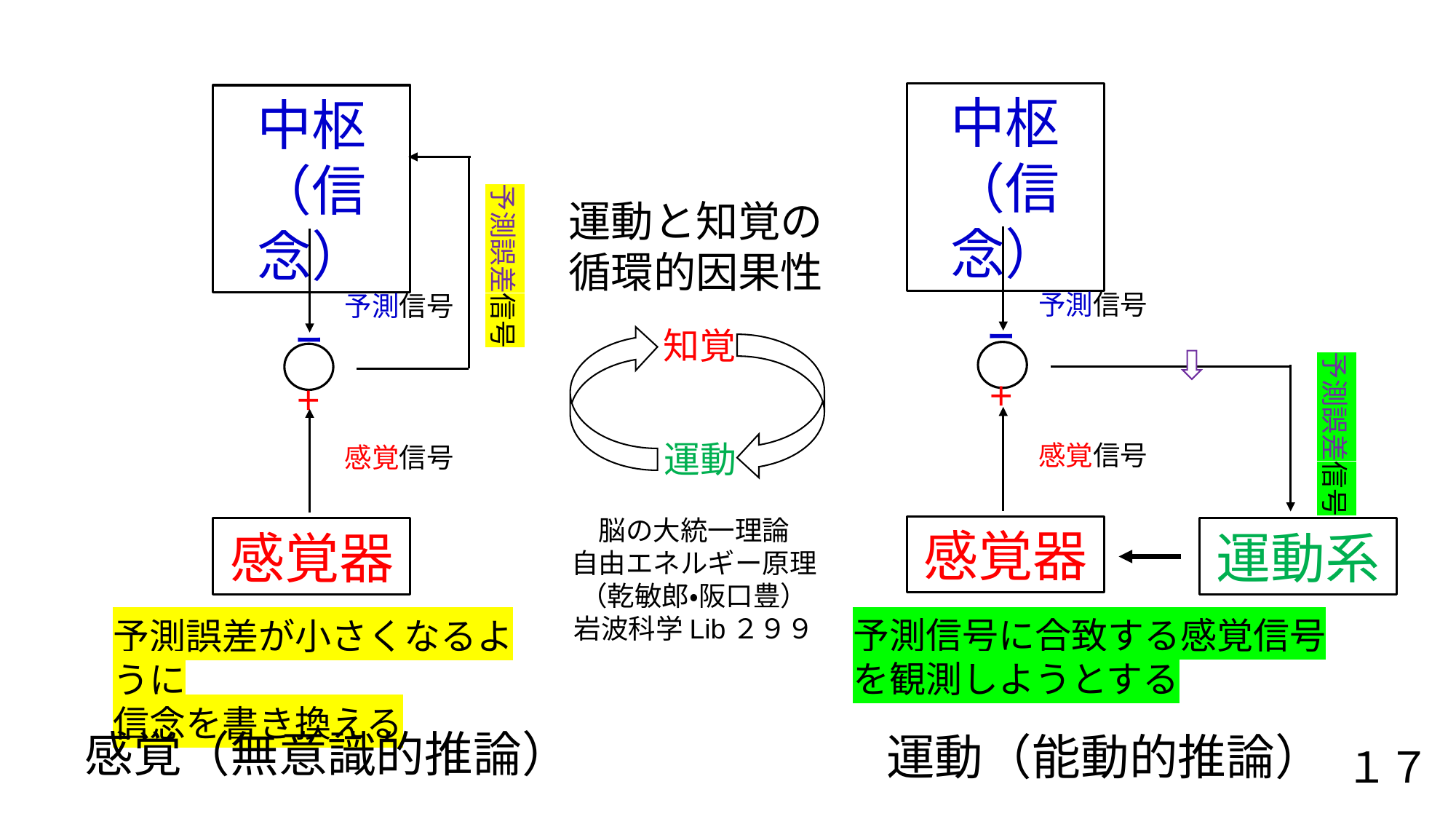

中枢（信念）
予測信号
ー
予測誤差信号

＋
感覚信号
感覚器
運動系
予測信号に合致する感覚信号を観測しようとする
運動（能動的推論）
中枢（信念）
予測誤差信号
予測信号
ー

＋
感覚信号
感覚器
予測誤差が小さくなるように
信念を書き換える
感覚（無意識的推論）
運動と知覚の
循環的因果性
知覚

運動
脳の大統一理論
自由エネルギー原理
（乾敏郎・阪口豊）
岩波科学Lib２９９

１７